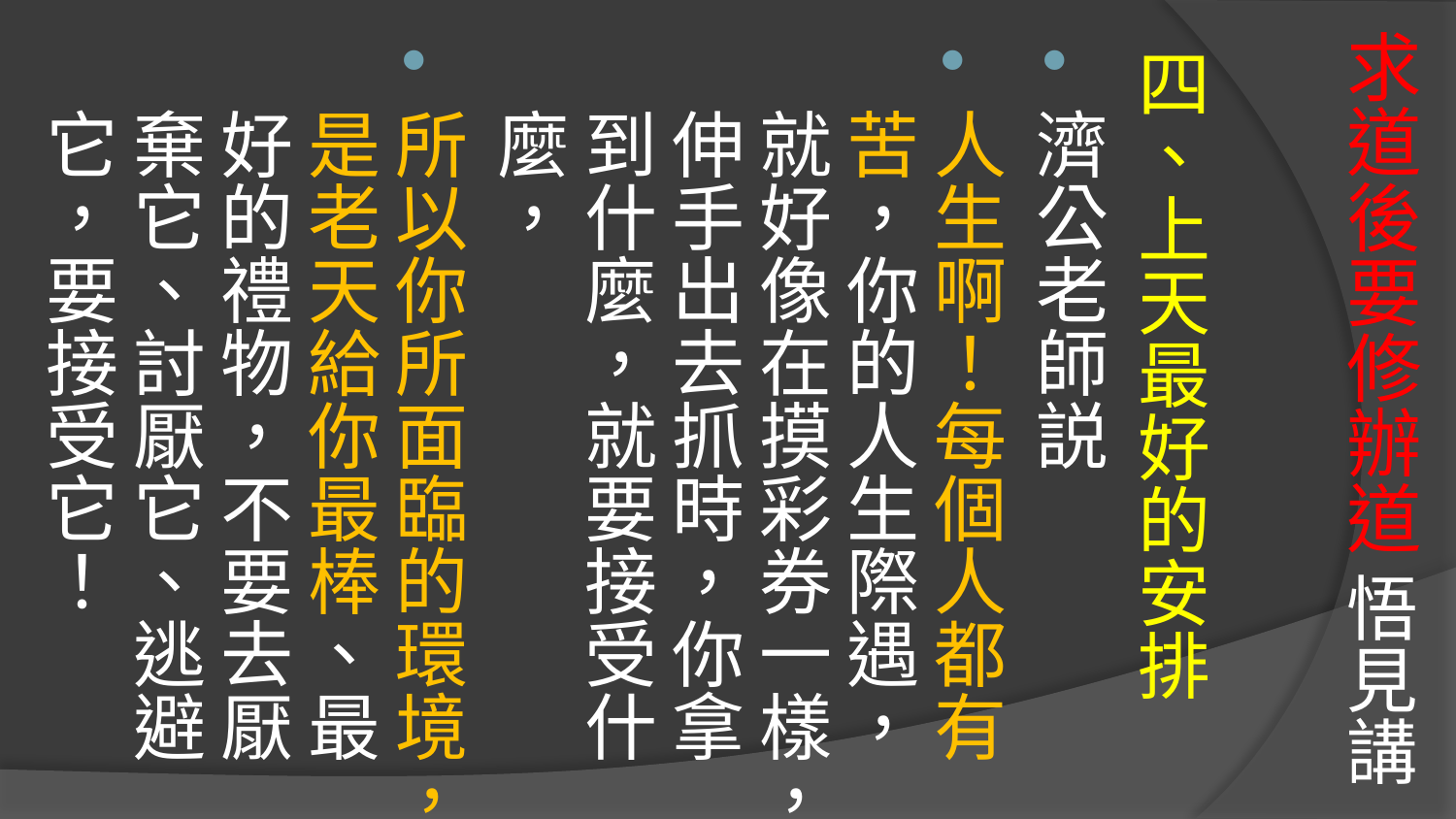

# 求道後要修辦道 悟見講
四、上天最好的安排
濟公老師説
人生啊！每個人都有苦，你的人生際遇，就好像在摸彩券一樣，伸手出去抓時，你拿到什麼，就要接受什麼，
所以你所面臨的環境，是老天給你最棒、最好的禮物，不要去厭棄它、討厭它、逃避它，要接受它！